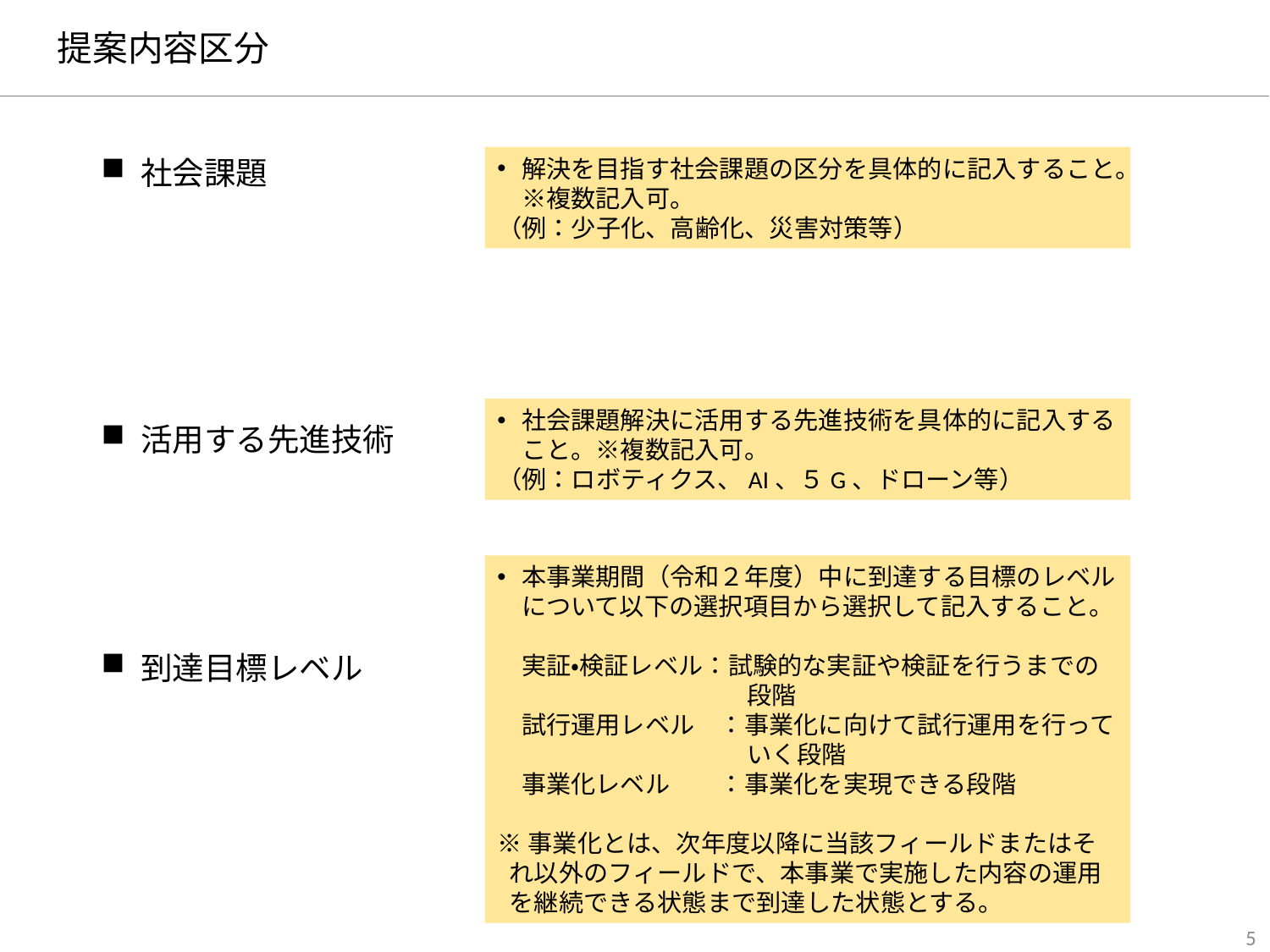

# 提案内容区分
社会課題

活用する先進技術

到達目標レベル
解決を目指す社会課題の区分を具体的に記入すること。※複数記入可。
（例：少子化、高齢化、災害対策等）
社会課題解決に活用する先進技術を具体的に記入すること。※複数記入可。
（例：ロボティクス、AI、５G、ドローン等）
本事業期間（令和２年度）中に到達する目標のレベルについて以下の選択項目から選択して記入すること。

実証・検証レベル：試験的な実証や検証を行うまでの段階
試行運用レベル　：事業化に向けて試行運用を行っていく段階
事業化レベル　　：事業化を実現できる段階

※事業化とは、次年度以降に当該フィールドまたはそれ以外のフィールドで、本事業で実施した内容の運用を継続できる状態まで到達した状態とする。
5